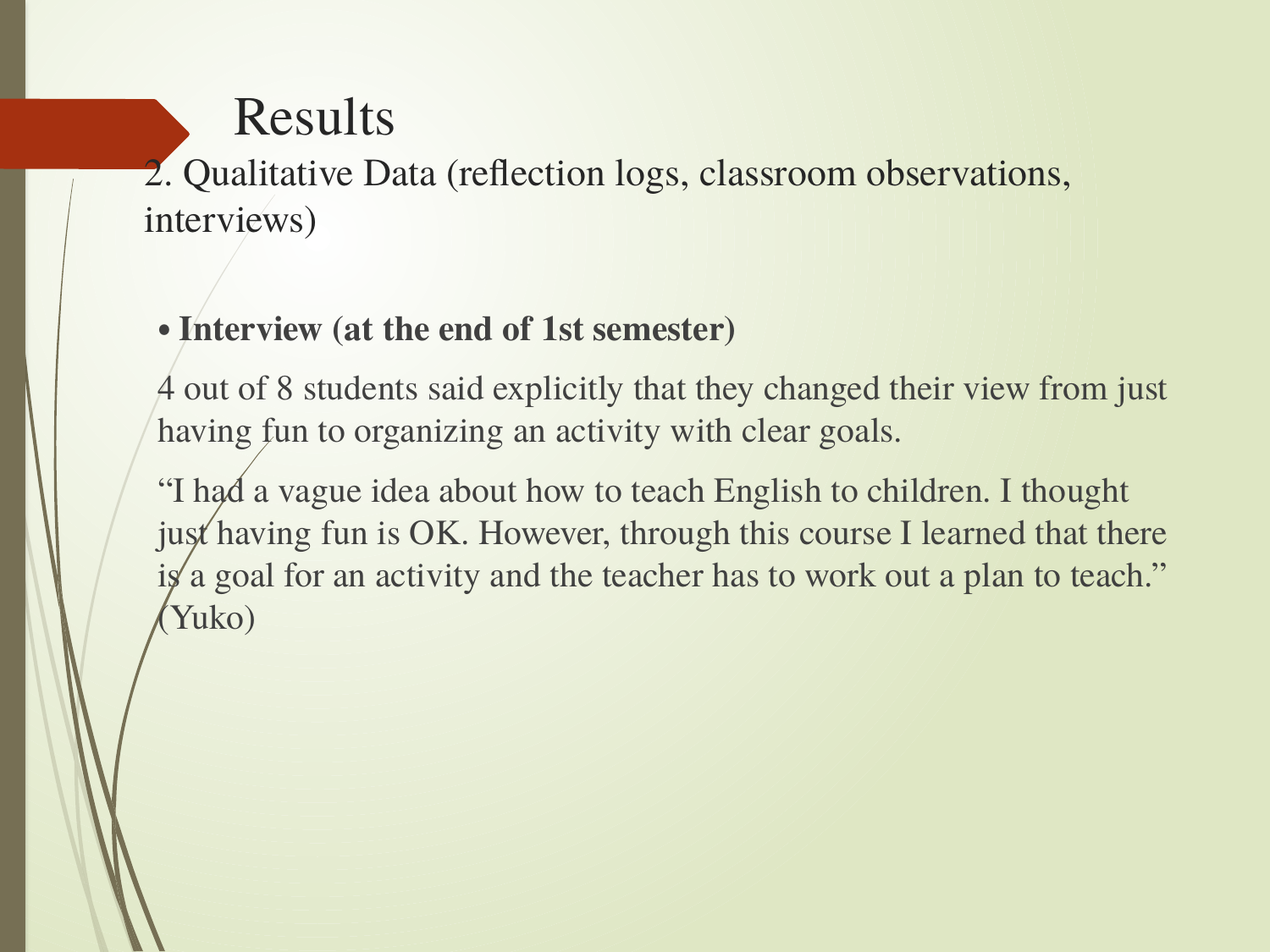

# Results 2. Qualitative Data (reflection logs, classroom observations, interviews)
・Interview (at the end of 1st semester)
4 out of 8 students said explicitly that they changed their view from just having fun to organizing an activity with clear goals.
“I had a vague idea about how to teach English to children. I thought just having fun is OK. However, through this course I learned that there is a goal for an activity and the teacher has to work out a plan to teach.” (Yuko)